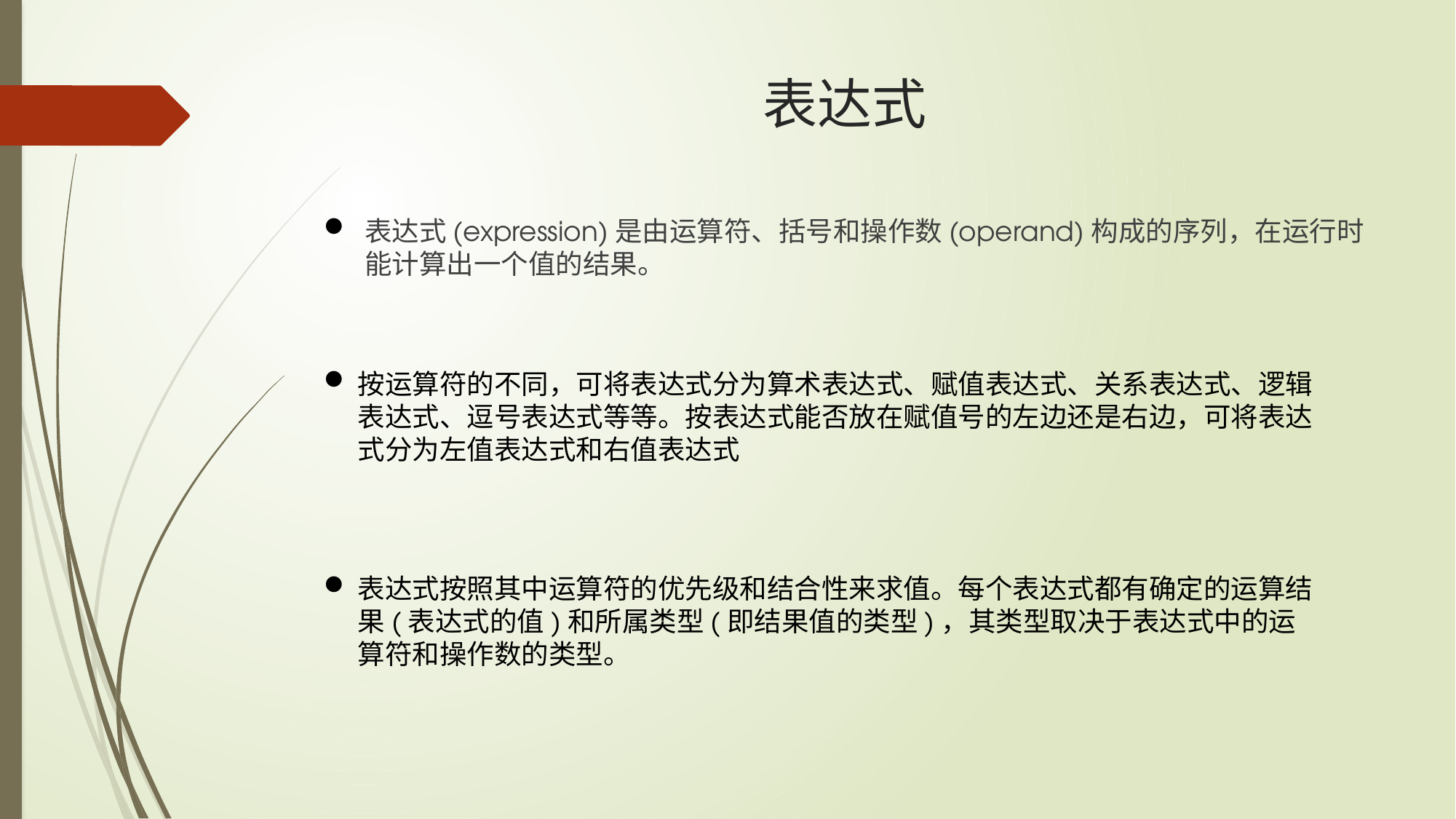

# 表达式
表达式(expression)是由运算符、括号和操作数(operand)构成的序列，在运行时能计算出一个值的结果。
按运算符的不同，可将表达式分为算术表达式、赋值表达式、关系表达式、逻辑表达式、逗号表达式等等。按表达式能否放在赋值号的左边还是右边，可将表达式分为左值表达式和右值表达式
表达式按照其中运算符的优先级和结合性来求值。每个表达式都有确定的运算结果(表达式的值)和所属类型(即结果值的类型)，其类型取决于表达式中的运算符和操作数的类型。